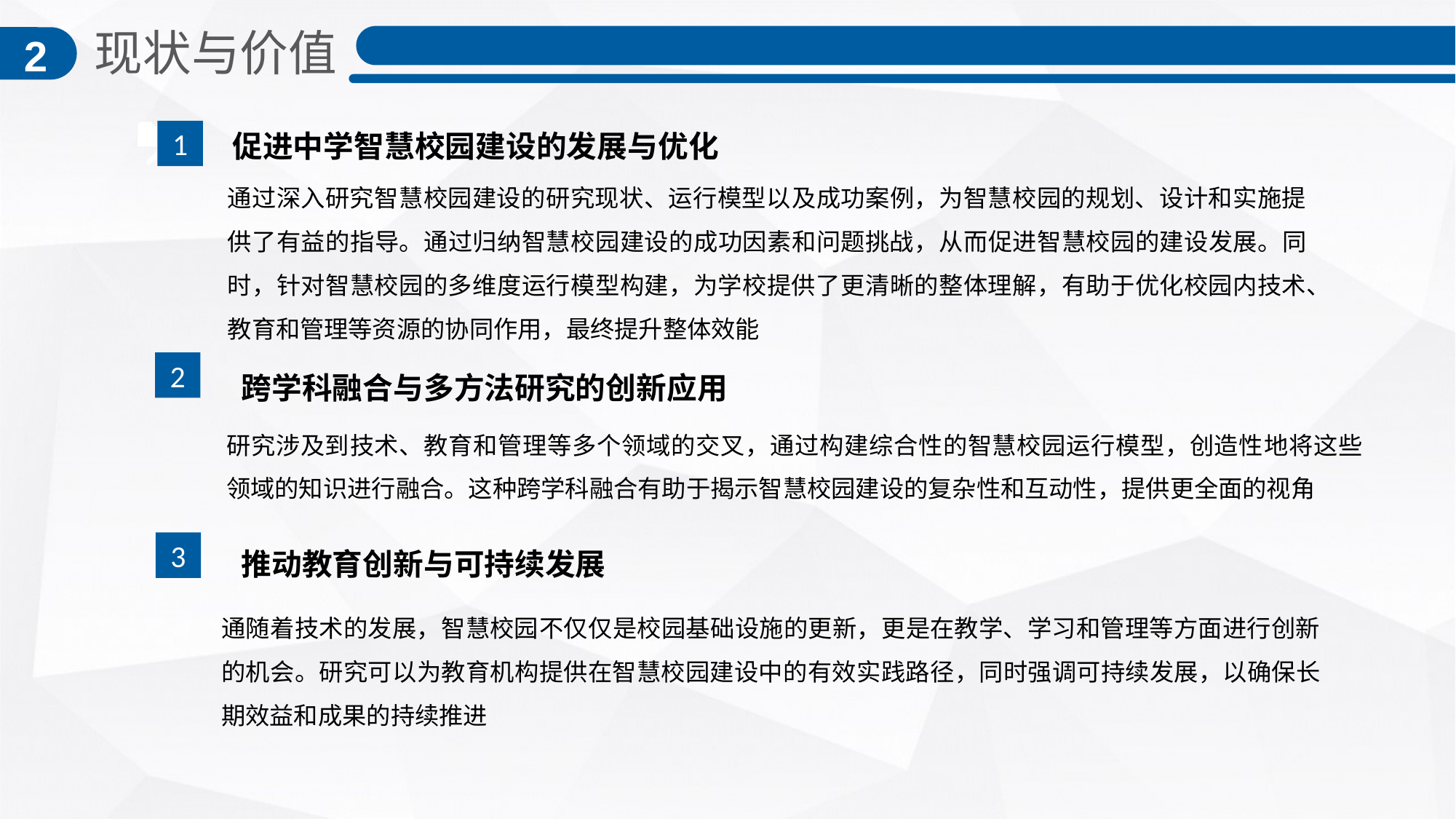

现状与价值
2

促进中学智慧校园建设的发展与优化

1
通过深入研究智慧校园建设的研究现状、运行模型以及成功案例，为智慧校园的规划、设计和实施提供了有益的指导。通过归纳智慧校园建设的成功因素和问题挑战，从而促进智慧校园的建设发展。同时，针对智慧校园的多维度运行模型构建，为学校提供了更清晰的整体理解，有助于优化校园内技术、教育和管理等资源的协同作用，最终提升整体效能
跨学科融合与多方法研究的创新应用

2
研究涉及到技术、教育和管理等多个领域的交叉，通过构建综合性的智慧校园运行模型，创造性地将这些领域的知识进行融合。这种跨学科融合有助于揭示智慧校园建设的复杂性和互动性，提供更全面的视角
推动教育创新与可持续发展

3
通随着技术的发展，智慧校园不仅仅是校园基础设施的更新，更是在教学、学习和管理等方面进行创新的机会。研究可以为教育机构提供在智慧校园建设中的有效实践路径，同时强调可持续发展，以确保长期效益和成果的持续推进